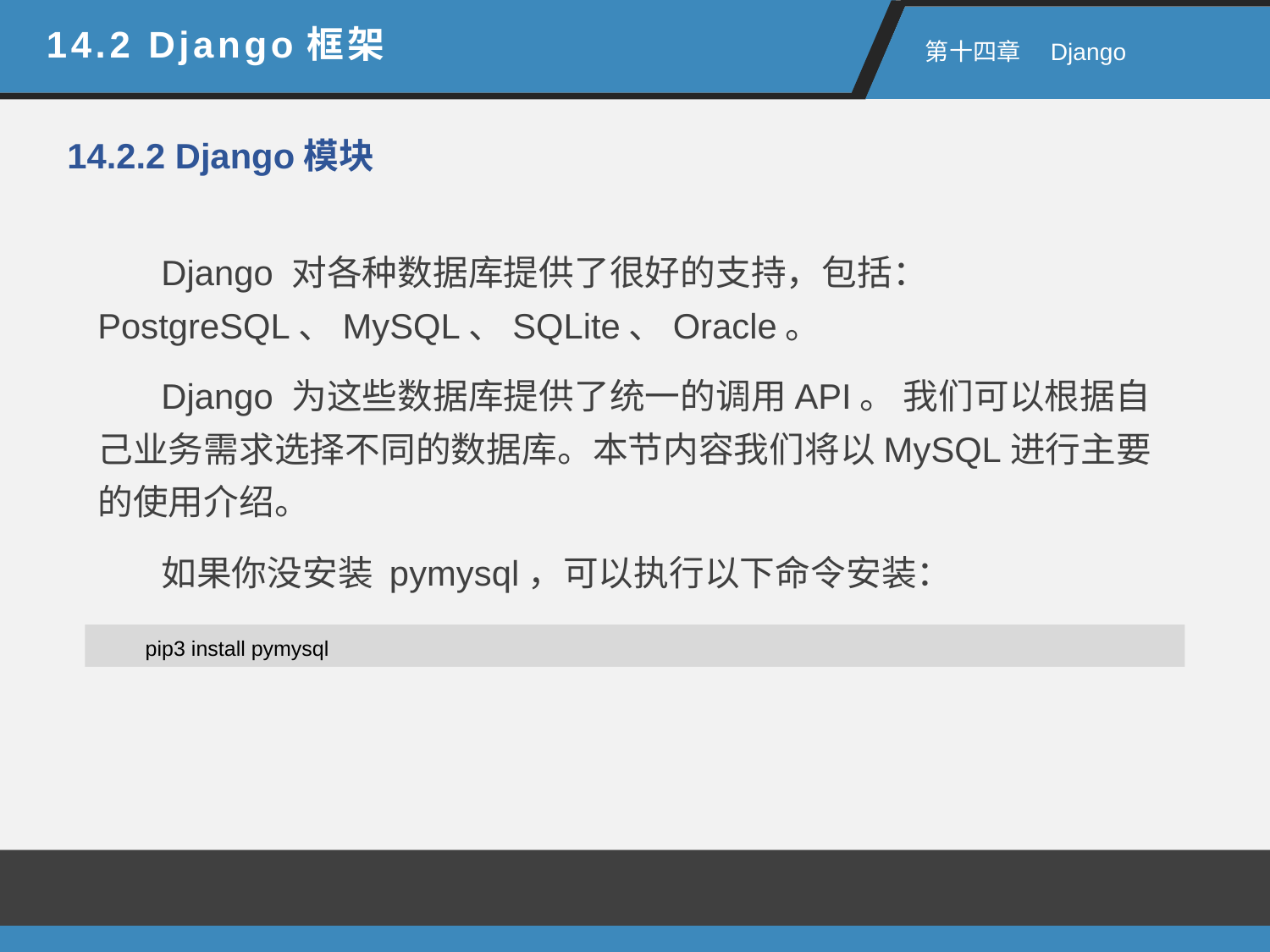

14.2 Django框架
  第十四章　Django
14.2.2 Django模块
Django 对各种数据库提供了很好的支持，包括：PostgreSQL、MySQL、SQLite、Oracle。
Django 为这些数据库提供了统一的调用API。 我们可以根据自己业务需求选择不同的数据库。本节内容我们将以MySQL进行主要的使用介绍。
如果你没安装 pymysql，可以执行以下命令安装：
pip3 install pymysql